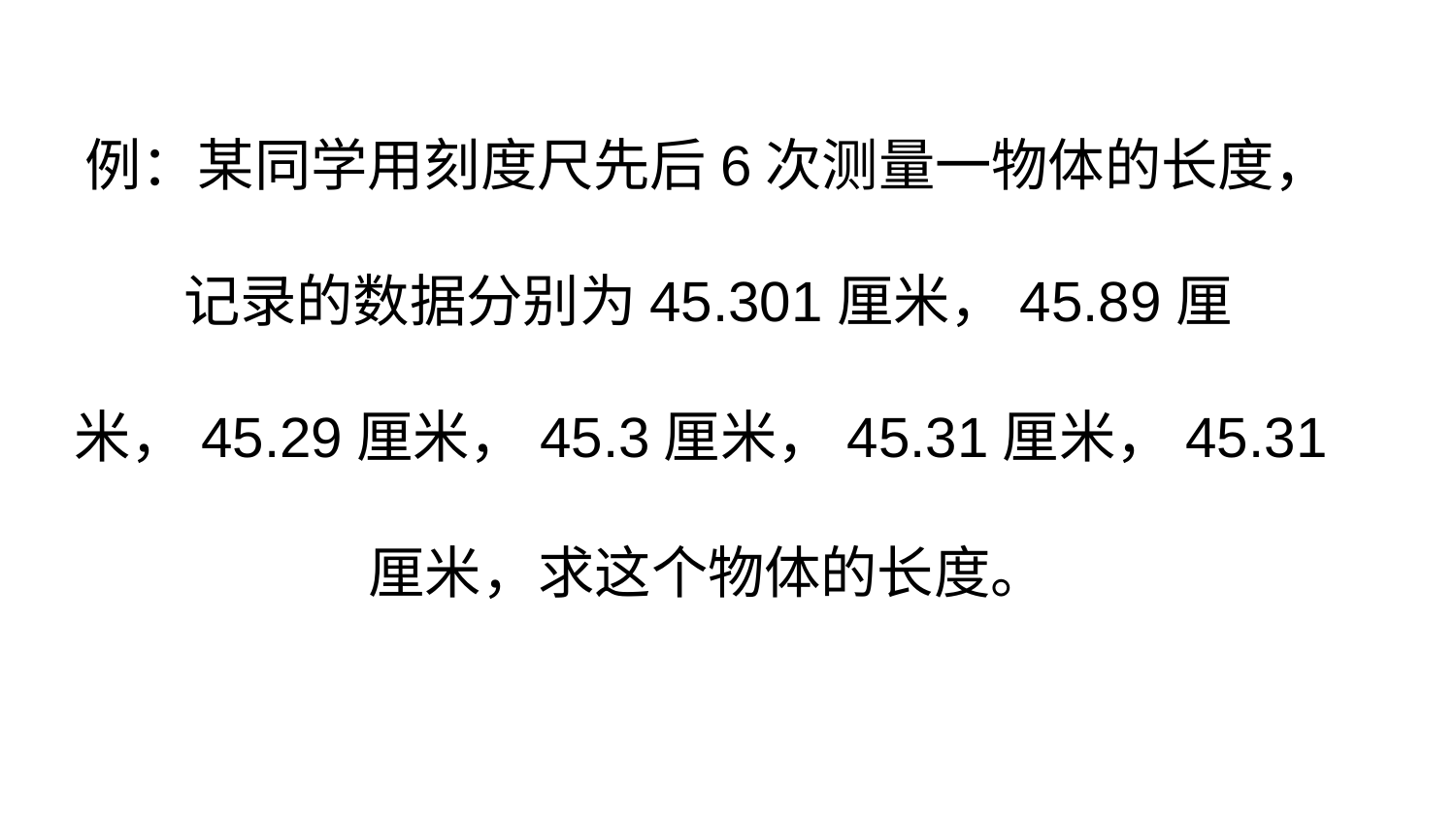

例：某同学用刻度尺先后6次测量一物体的长度，
记录的数据分别为45.301厘米，45.89厘米，45.29厘米，45.3厘米，45.31厘米，45.31厘米，求这个物体的长度。